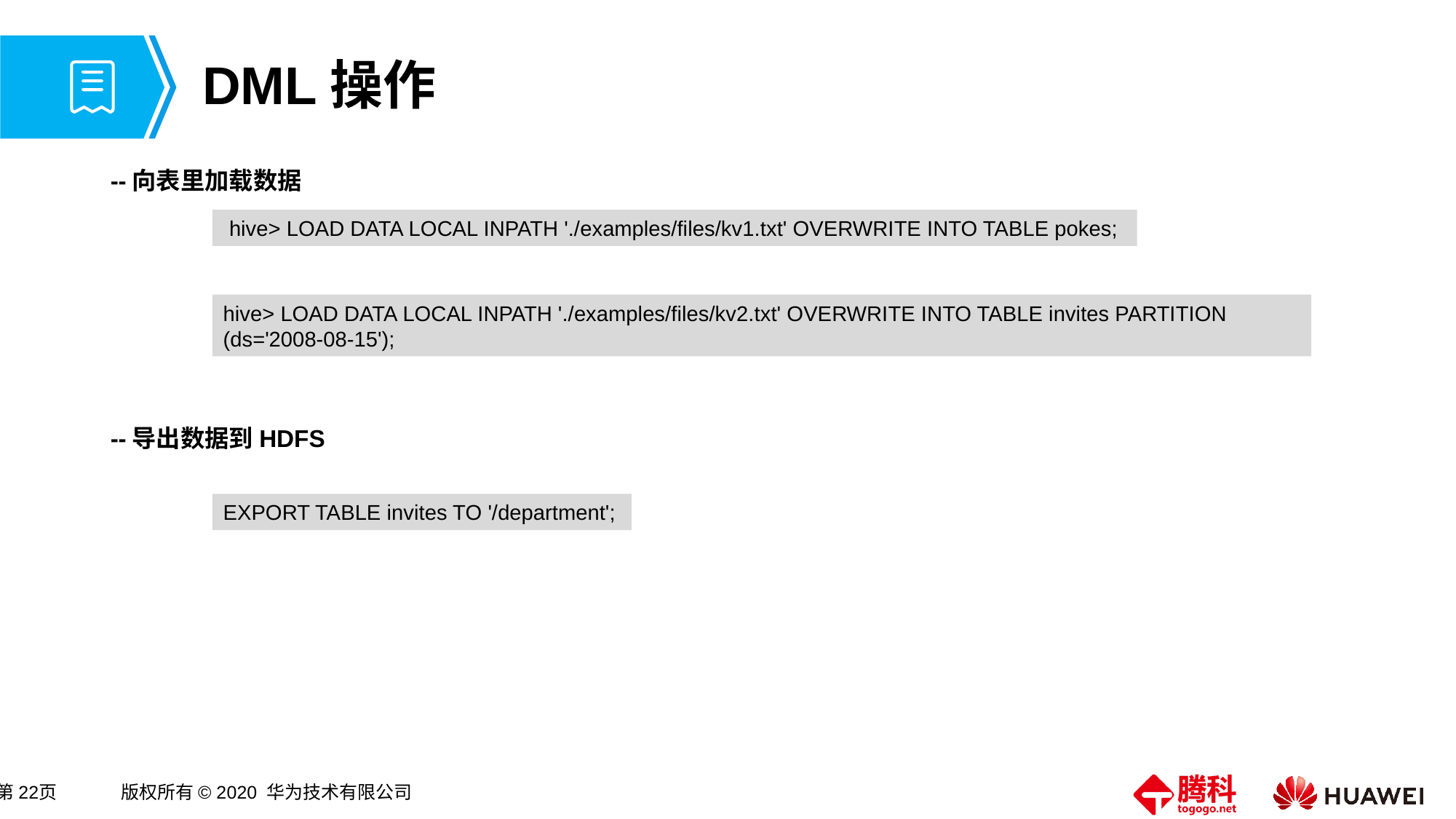

# DML操作
--向表里加载数据

--导出数据到HDFS

 hive> LOAD DATA LOCAL INPATH './examples/files/kv1.txt' OVERWRITE INTO TABLE pokes;
hive> LOAD DATA LOCAL INPATH './examples/files/kv2.txt' OVERWRITE INTO TABLE invites PARTITION (ds='2008-08-15');
EXPORT TABLE invites TO '/department';